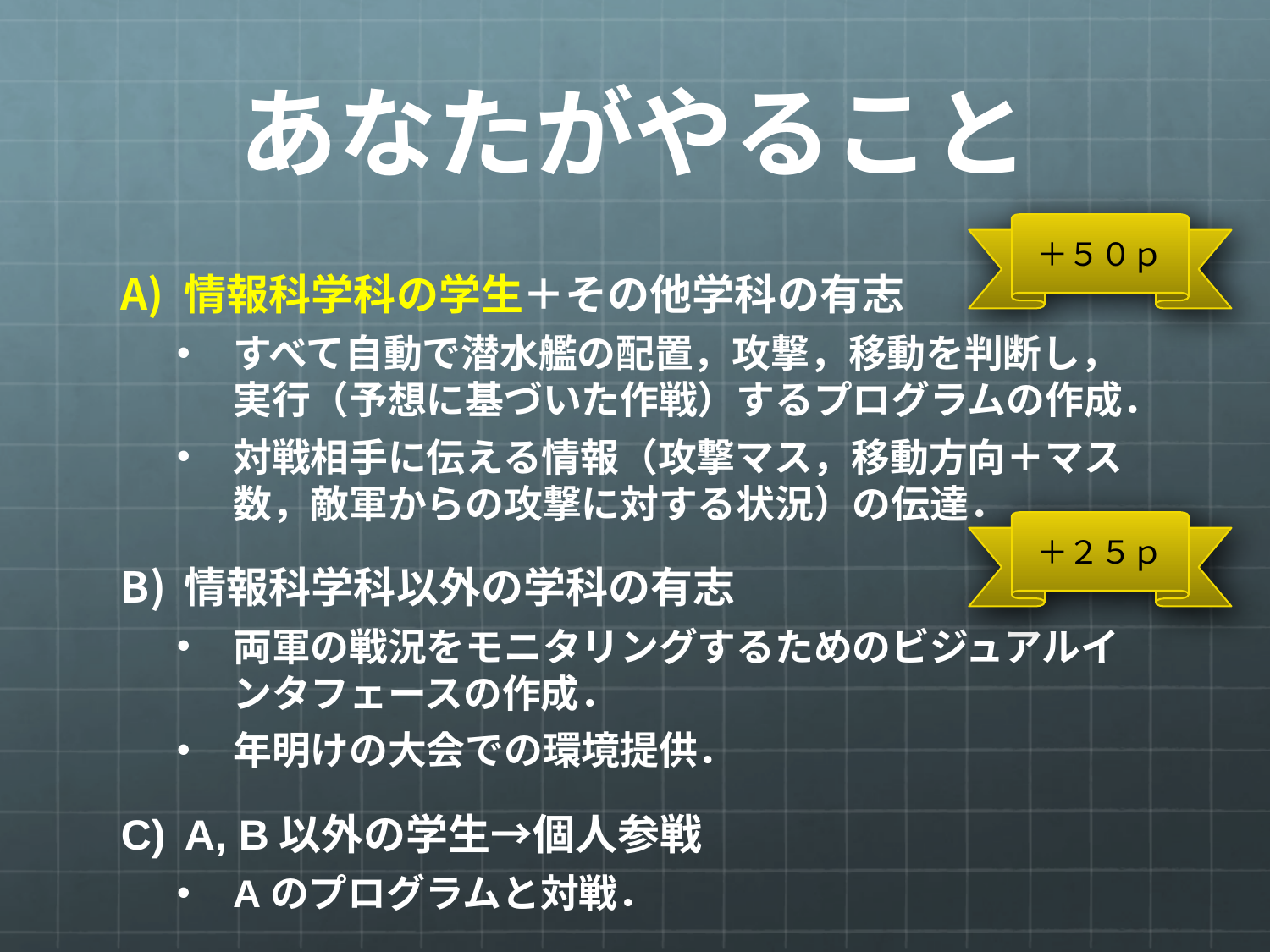

# あなたがやること
＋５０ｐ
情報科学科の学生＋その他学科の有志
すべて自動で潜水艦の配置，攻撃，移動を判断し，実行（予想に基づいた作戦）するプログラムの作成．
対戦相手に伝える情報（攻撃マス，移動方向＋マス数，敵軍からの攻撃に対する状況）の伝達．
情報科学科以外の学科の有志
両軍の戦況をモニタリングするためのビジュアルインタフェースの作成．
年明けの大会での環境提供．
A, B以外の学生→個人参戦
Aのプログラムと対戦．

＋２５ｐ